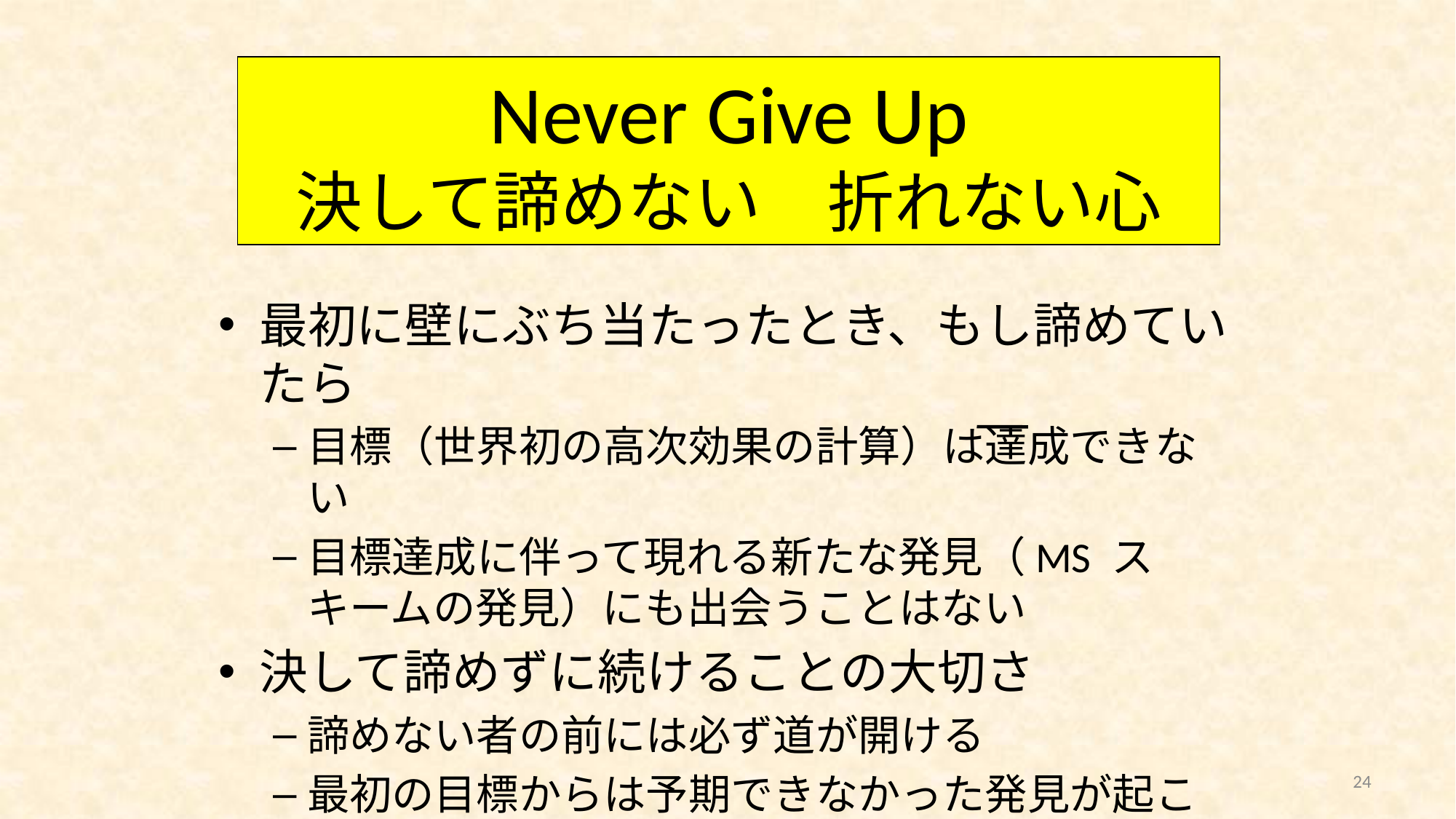

# Never Give Up 決して諦めない　折れない心
最初に壁にぶち当たったとき、もし諦めていたら
目標（世界初の高次効果の計算）は達成できない
目標達成に伴って現れる新たな発見（MS スキームの発見）にも出会うことはない
決して諦めずに続けることの大切さ
諦めない者の前には必ず道が開ける
最初の目標からは予期できなかった発見が起こる
24